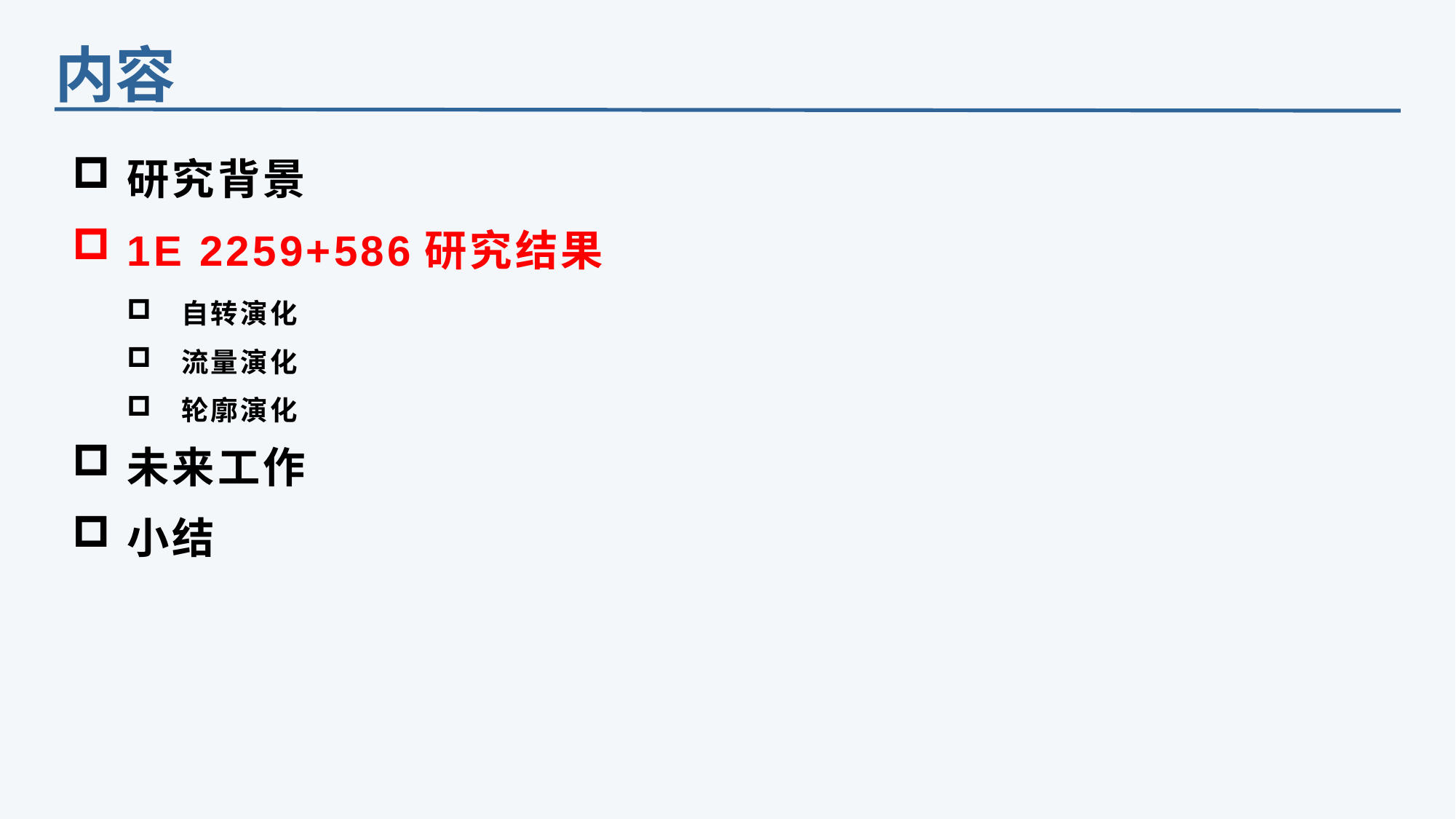

内容
研究背景
1E 2259+586研究结果
自转演化
流量演化
轮廓演化
未来工作
小结